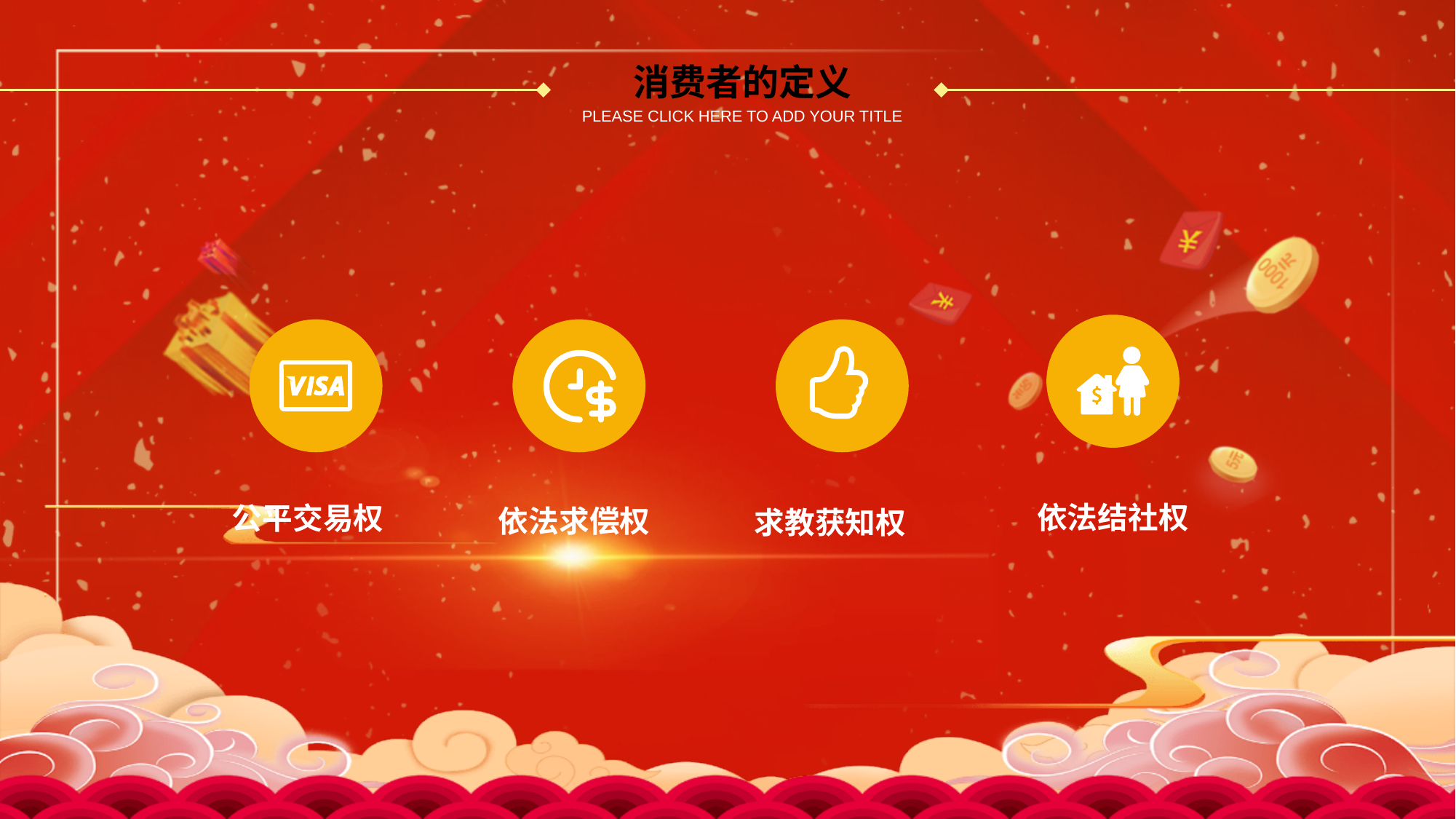

消费者的定义
PLEASE CLICK HERE TO ADD YOUR TITLE

依法结社权
依法求偿权
公平交易权
求教获知权